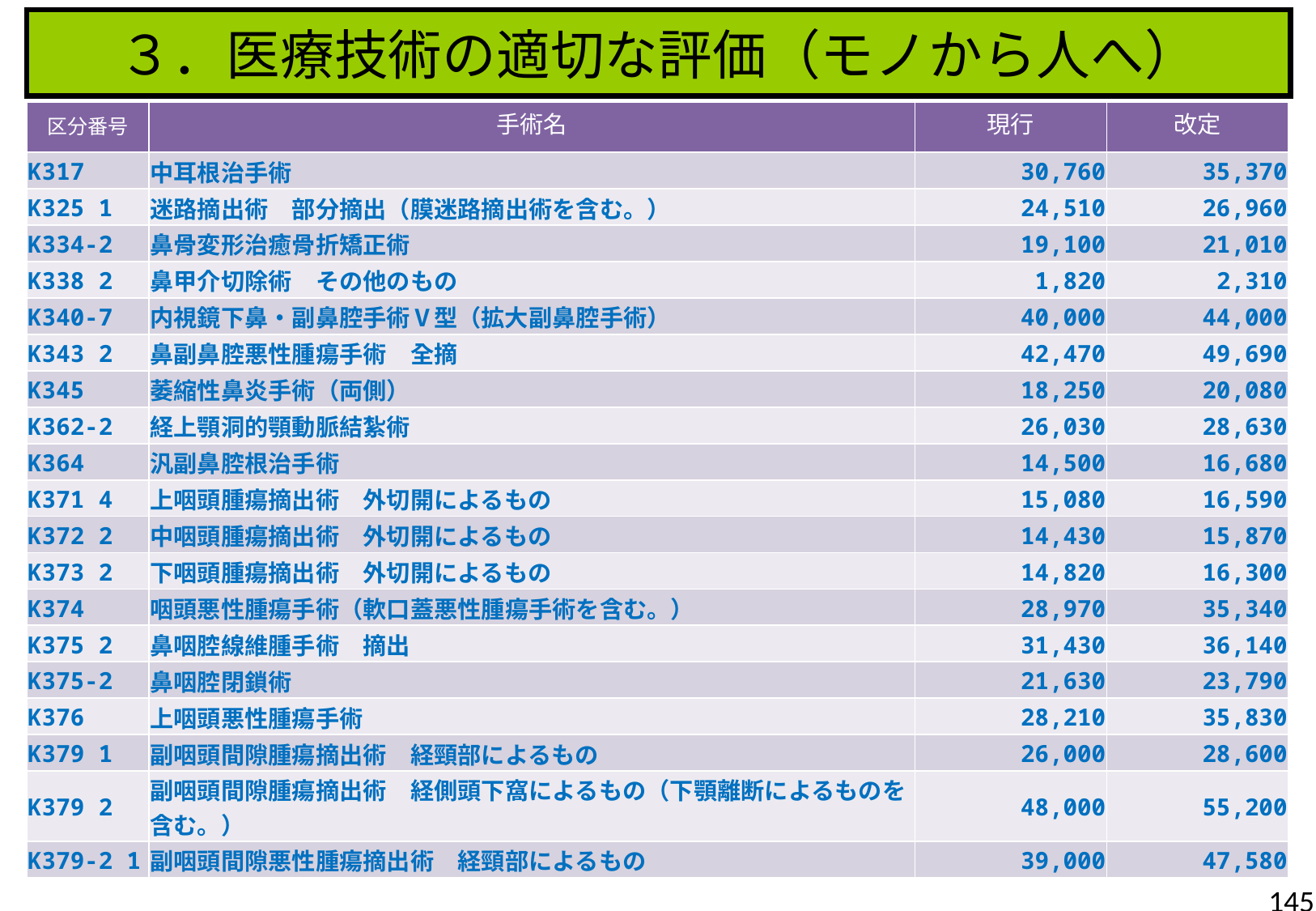

３．医療技術の適切な評価（モノから人へ）
| 区分番号 | 手術名 | 現行 | 改定 |
| --- | --- | --- | --- |
| K317 | 中耳根治手術 | 30,760 | 35,370 |
| K325 1 | 迷路摘出術　部分摘出（膜迷路摘出術を含む。） | 24,510 | 26,960 |
| K334-2 | 鼻骨変形治癒骨折矯正術 | 19,100 | 21,010 |
| K338 2 | 鼻甲介切除術　その他のもの | 1,820 | 2,310 |
| K340-7 | 内視鏡下鼻・副鼻腔手術Ⅴ型（拡大副鼻腔手術） | 40,000 | 44,000 |
| K343 2 | 鼻副鼻腔悪性腫瘍手術　全摘 | 42,470 | 49,690 |
| K345 | 萎縮性鼻炎手術（両側） | 18,250 | 20,080 |
| K362-2 | 経上顎洞的顎動脈結紮術 | 26,030 | 28,630 |
| K364 | 汎副鼻腔根治手術 | 14,500 | 16,680 |
| K371 4 | 上咽頭腫瘍摘出術　外切開によるもの | 15,080 | 16,590 |
| K372 2 | 中咽頭腫瘍摘出術　外切開によるもの | 14,430 | 15,870 |
| K373 2 | 下咽頭腫瘍摘出術　外切開によるもの | 14,820 | 16,300 |
| K374 | 咽頭悪性腫瘍手術（軟口蓋悪性腫瘍手術を含む。） | 28,970 | 35,340 |
| K375 2 | 鼻咽腔線維腫手術　摘出 | 31,430 | 36,140 |
| K375-2 | 鼻咽腔閉鎖術 | 21,630 | 23,790 |
| K376 | 上咽頭悪性腫瘍手術 | 28,210 | 35,830 |
| K379 1 | 副咽頭間隙腫瘍摘出術　経頸部によるもの | 26,000 | 28,600 |
| K379 2 | 副咽頭間隙腫瘍摘出術　経側頭下窩によるもの（下顎離断によるものを含む。） | 48,000 | 55,200 |
| K379-2 1 | 副咽頭間隙悪性腫瘍摘出術　経頸部によるもの | 39,000 | 47,580 |
145